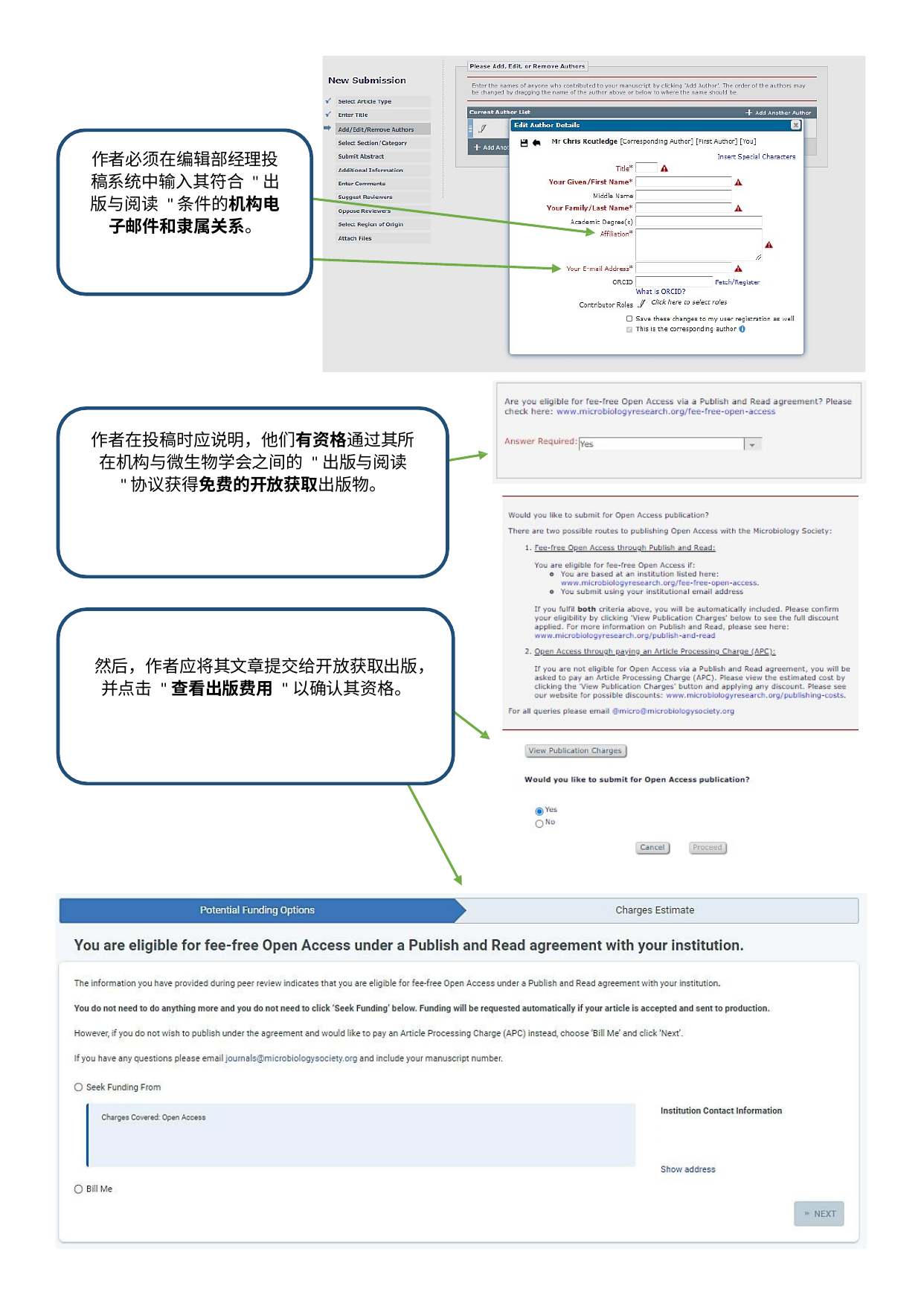

作者必须在编辑部经理投稿系统中输入其符合 "出版与阅读 "条件的机构电子邮件和隶属关系。

作者在投稿时应说明，他们有资格通过其所在机构与微生物学会之间的 "出版与阅读 "协议获得免费的开放获取出版物。

然后，作者应将其文章提交给开放获取出版，并点击 "查看出版费用 "以确认其资格。